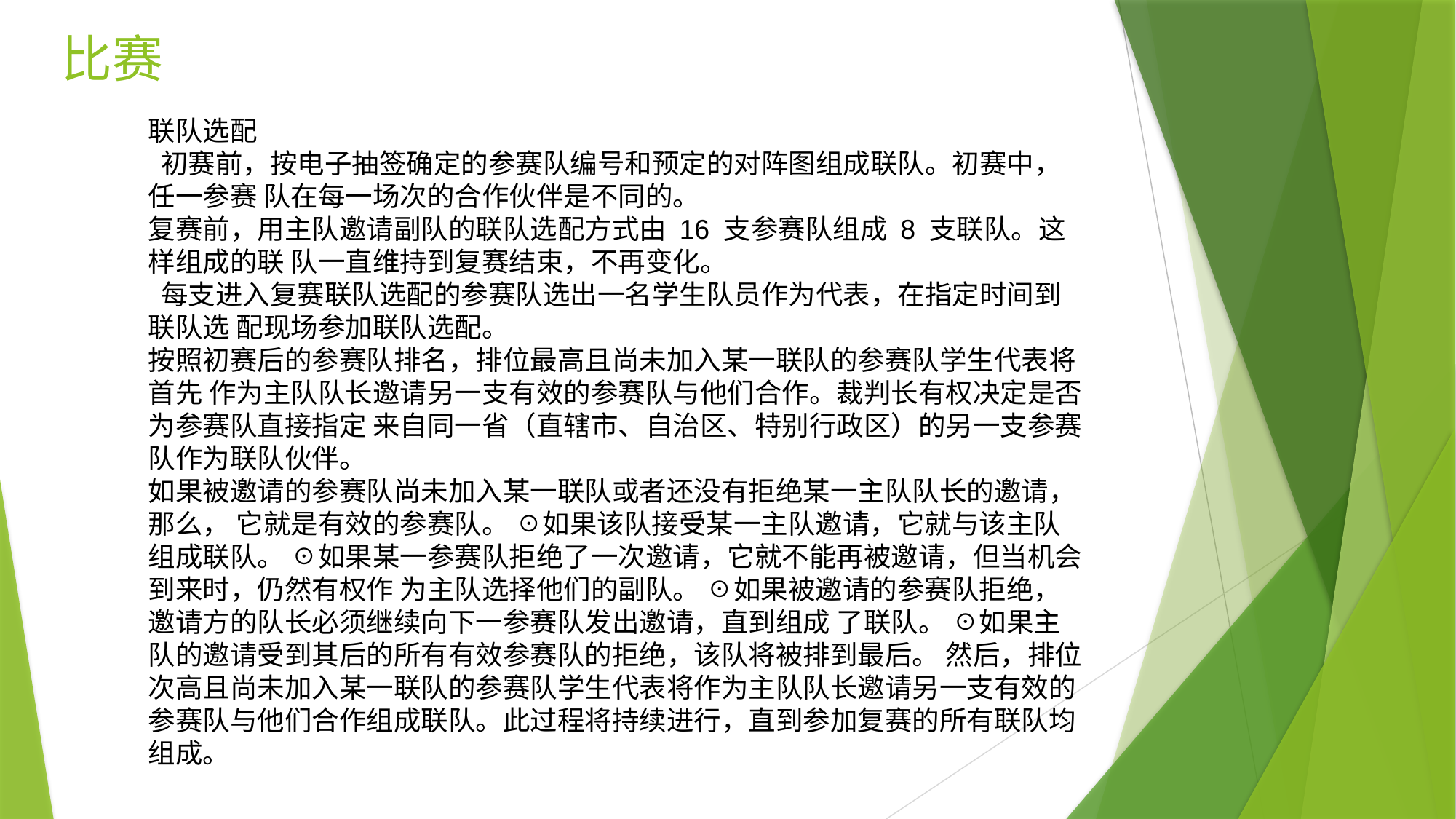

# 比赛
联队选配
 初赛前，按电子抽签确定的参赛队编号和预定的对阵图组成联队。初赛中，任一参赛 队在每一场次的合作伙伴是不同的。
复赛前，用主队邀请副队的联队选配方式由 16 支参赛队组成 8 支联队。这样组成的联 队一直维持到复赛结束，不再变化。
 每支进入复赛联队选配的参赛队选出一名学生队员作为代表，在指定时间到联队选 配现场参加联队选配。
按照初赛后的参赛队排名，排位最高且尚未加入某一联队的参赛队学生代表将首先 作为主队队长邀请另一支有效的参赛队与他们合作。裁判长有权决定是否为参赛队直接指定 来自同一省（直辖市、自治区、特别行政区）的另一支参赛队作为联队伙伴。
如果被邀请的参赛队尚未加入某一联队或者还没有拒绝某一主队队长的邀请，那么， 它就是有效的参赛队。 ☉如果该队接受某一主队邀请，它就与该主队组成联队。 ☉如果某一参赛队拒绝了一次邀请，它就不能再被邀请，但当机会到来时，仍然有权作 为主队选择他们的副队。 ☉如果被邀请的参赛队拒绝，邀请方的队长必须继续向下一参赛队发出邀请，直到组成 了联队。 ☉如果主队的邀请受到其后的所有有效参赛队的拒绝，该队将被排到最后。 然后，排位次高且尚未加入某一联队的参赛队学生代表将作为主队队长邀请另一支有效的参赛队与他们合作组成联队。此过程将持续进行，直到参加复赛的所有联队均组成。